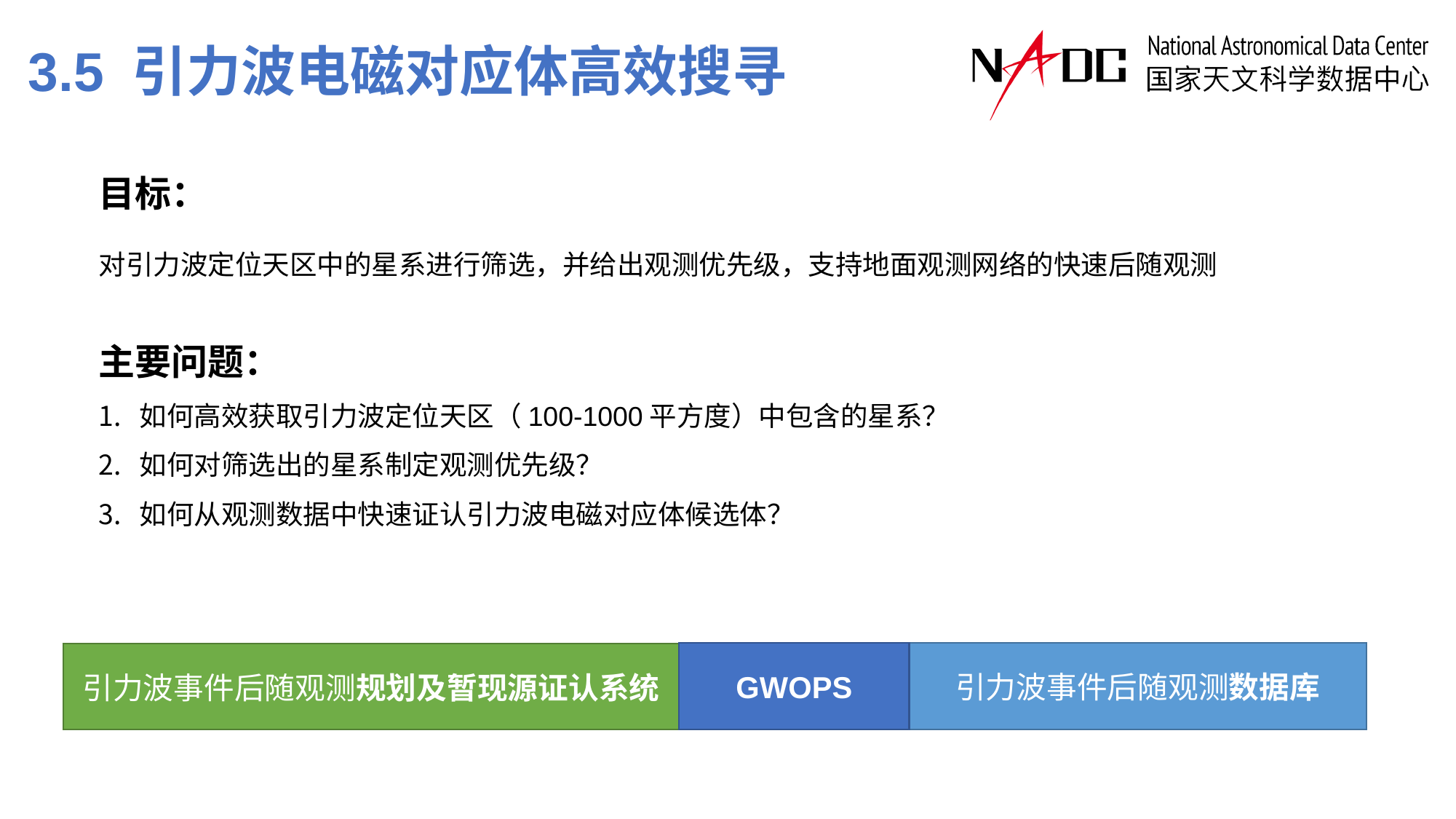

3.5 引力波电磁对应体高效搜寻
目标：

对引力波定位天区中的星系进行筛选，并给出观测优先级，支持地面观测网络的快速后随观测
主要问题：
如何高效获取引力波定位天区（100-1000平方度）中包含的星系？
如何对筛选出的星系制定观测优先级？
如何从观测数据中快速证认引力波电磁对应体候选体？
GWOPS
引力波事件后随观测数据库
引力波事件后随观测规划及暂现源证认系统